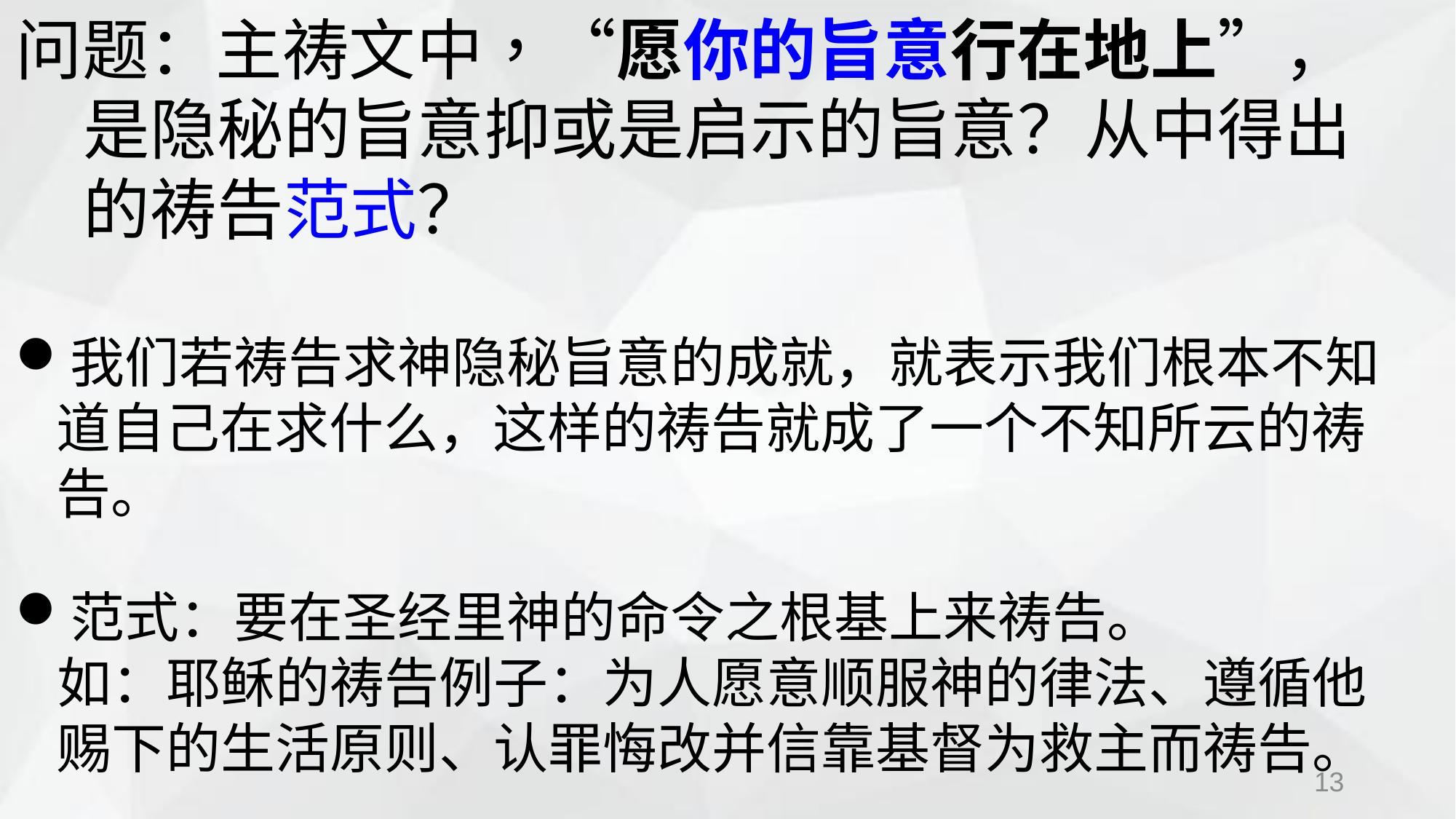

问题：主祷文中，“愿你的旨意行在地上”，
是隐秘的旨意抑或是启示的旨意？从中得出的祷告范式？

我们若祷告求神隐秘旨意的成就，就表示我们根本不知道自己在求什么，这样的祷告就成了一个不知所云的祷告。

范式：要在圣经里神的命令之根基上来祷告。
如：耶稣的祷告例子：为人愿意顺服神的律法、遵循他赐下的生活原则、认罪悔改并信靠基督为救主而祷告。
13